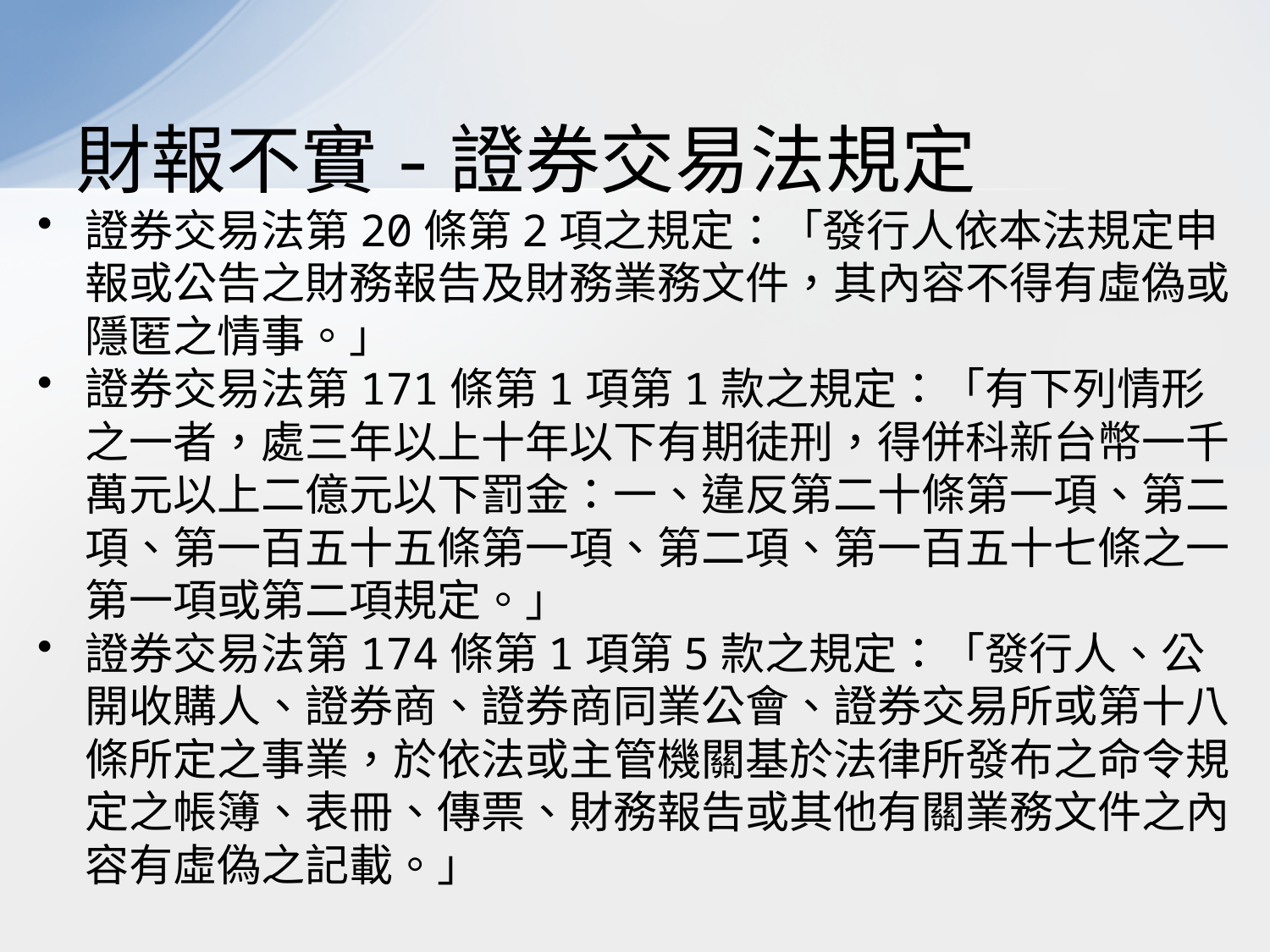

# 財報不實-證券交易法規定
證券交易法第20條第2項之規定：「發行人依本法規定申報或公告之財務報告及財務業務文件，其內容不得有虛偽或隱匿之情事。」
證券交易法第171條第1項第1款之規定：「有下列情形之一者，處三年以上十年以下有期徒刑，得併科新台幣一千萬元以上二億元以下罰金：一、違反第二十條第一項、第二項、第一百五十五條第一項、第二項、第一百五十七條之一第一項或第二項規定。」
證券交易法第174條第1項第5款之規定：「發行人、公開收購人、證券商、證券商同業公會、證券交易所或第十八條所定之事業，於依法或主管機關基於法律所發布之命令規定之帳簿、表冊、傳票、財務報告或其他有關業務文件之內容有虛偽之記載。」